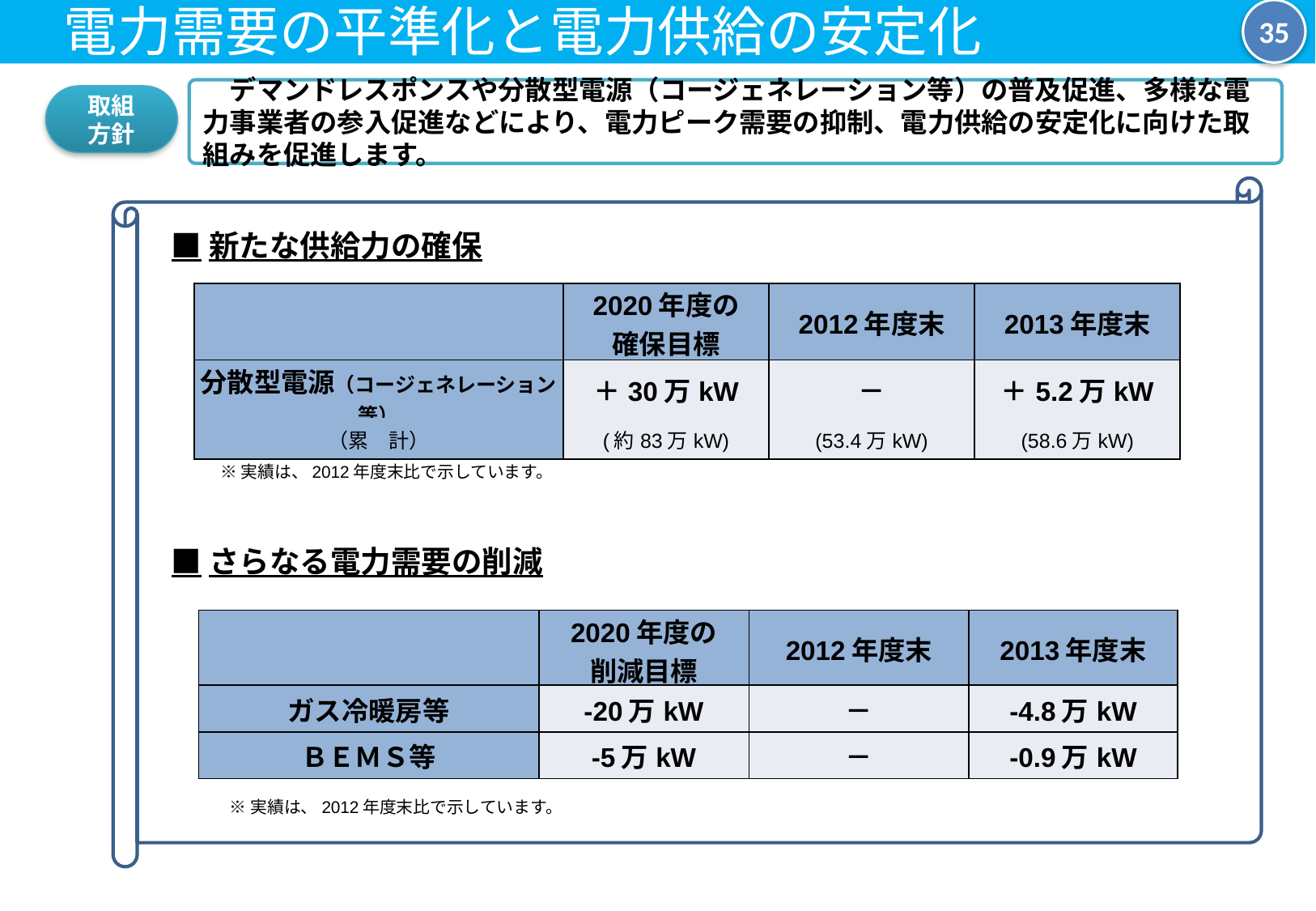

35
　電力需要の平準化と電力供給の安定化
　デマンドレスポンスや分散型電源（コージェネレーション等）の普及促進、多様な電力事業者の参入促進などにより、電力ピーク需要の抑制、電力供給の安定化に向けた取組みを促進します。
取組
方針

■新たな供給力の確保
|  | 2020年度の 確保目標 | 2012年度末 | 2013年度末 |
| --- | --- | --- | --- |
| 分散型電源（コージェネレーション等） | ＋30万kW | － | ＋5.2万kW |
| （累　計） | (約83万kW) | (53.4万kW) | (58.6万kW) |
※実績は、2012年度末比で示しています。
■さらなる電力需要の削減
|  | 2020年度の 削減目標 | 2012年度末 | 2013年度末 |
| --- | --- | --- | --- |
| ガス冷暖房等 | -20万kW | － | -4.8万kW |
| ＢＥＭＳ等 | -5万kW | － | -0.9万kW |
※実績は、2012年度末比で示しています。